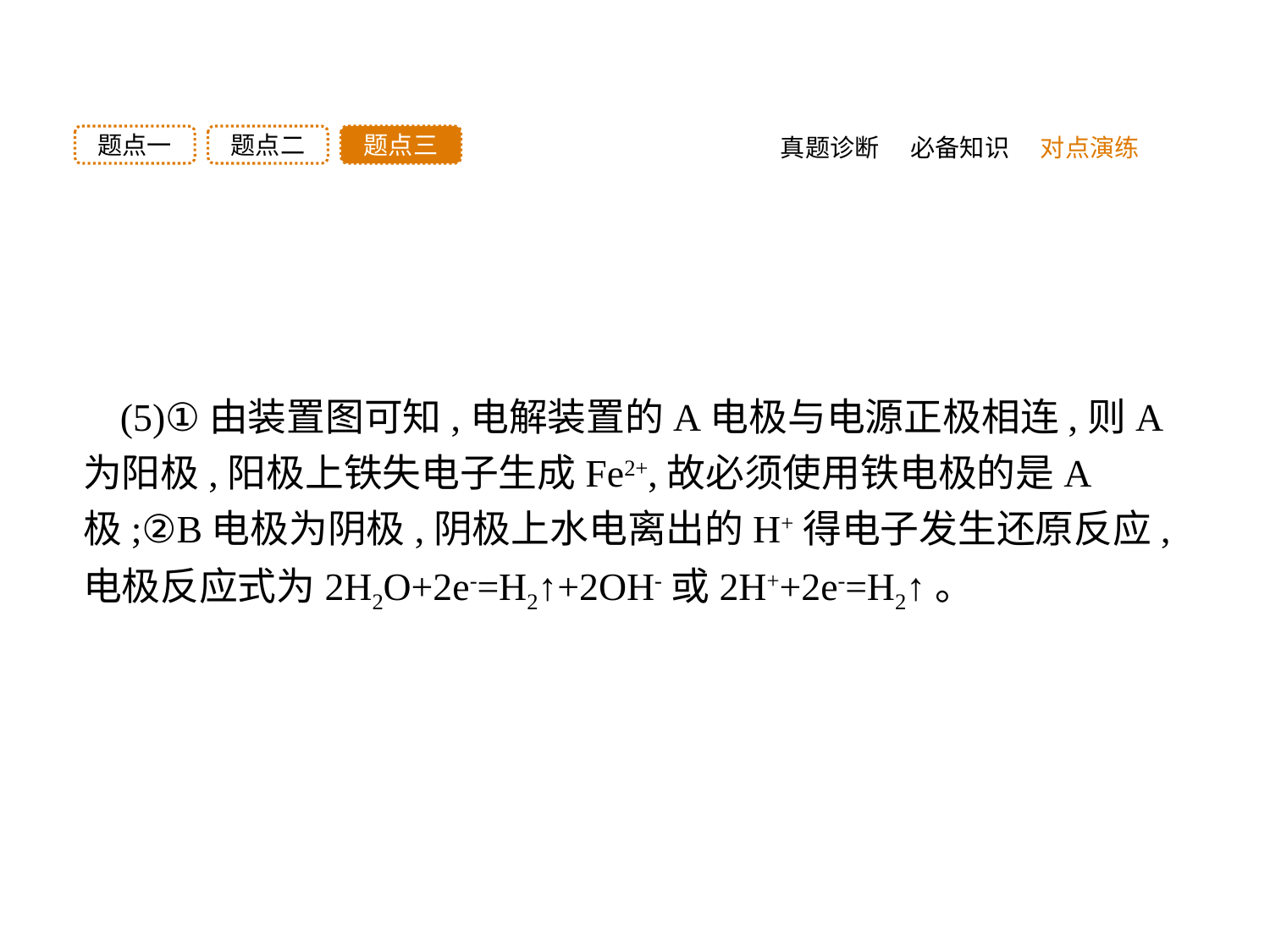

题点三
题点二
题点一
真题诊断
必备知识
对点演练
(5)①由装置图可知,电解装置的A电极与电源正极相连,则A为阳极,阳极上铁失电子生成Fe2+,故必须使用铁电极的是A极;②B电极为阴极,阴极上水电离出的H+得电子发生还原反应,电极反应式为2H2O+2e-=H2↑+2OH-或2H++2e-=H2↑。